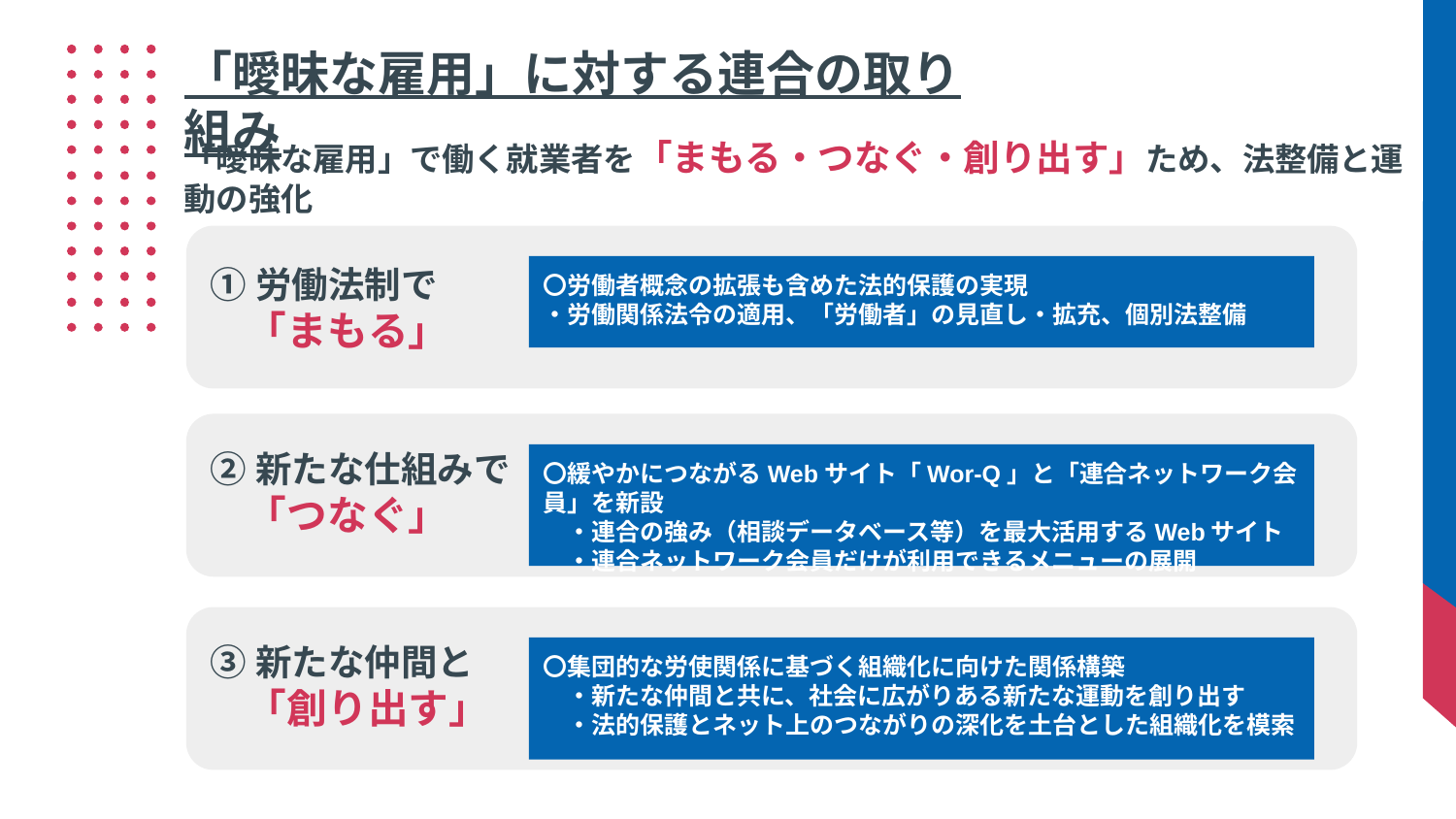

「曖昧な雇用」に対する連合の取り組み
「曖昧な雇用」で働く就業者を「まもる・つなぐ・創り出す」ため、法整備と運動の強化

①労働法制で
　「まもる」
〇労働者概念の拡張も含めた法的保護の実現
・労働関係法令の適用、「労働者」の見直し・拡充、個別法整備

②新たな仕組みで
　「つなぐ」
〇緩やかにつながるWebサイト「Wor-Q」と「連合ネットワーク会員」を新設
　・連合の強み（相談データベース等）を最大活用するWebサイト
　・連合ネットワーク会員だけが利用できるメニューの展開

③新たな仲間と
　「創り出す」
〇集団的な労使関係に基づく組織化に向けた関係構築
　・新たな仲間と共に、社会に広がりある新たな運動を創り出す
　・法的保護とネット上のつながりの深化を土台とした組織化を模索